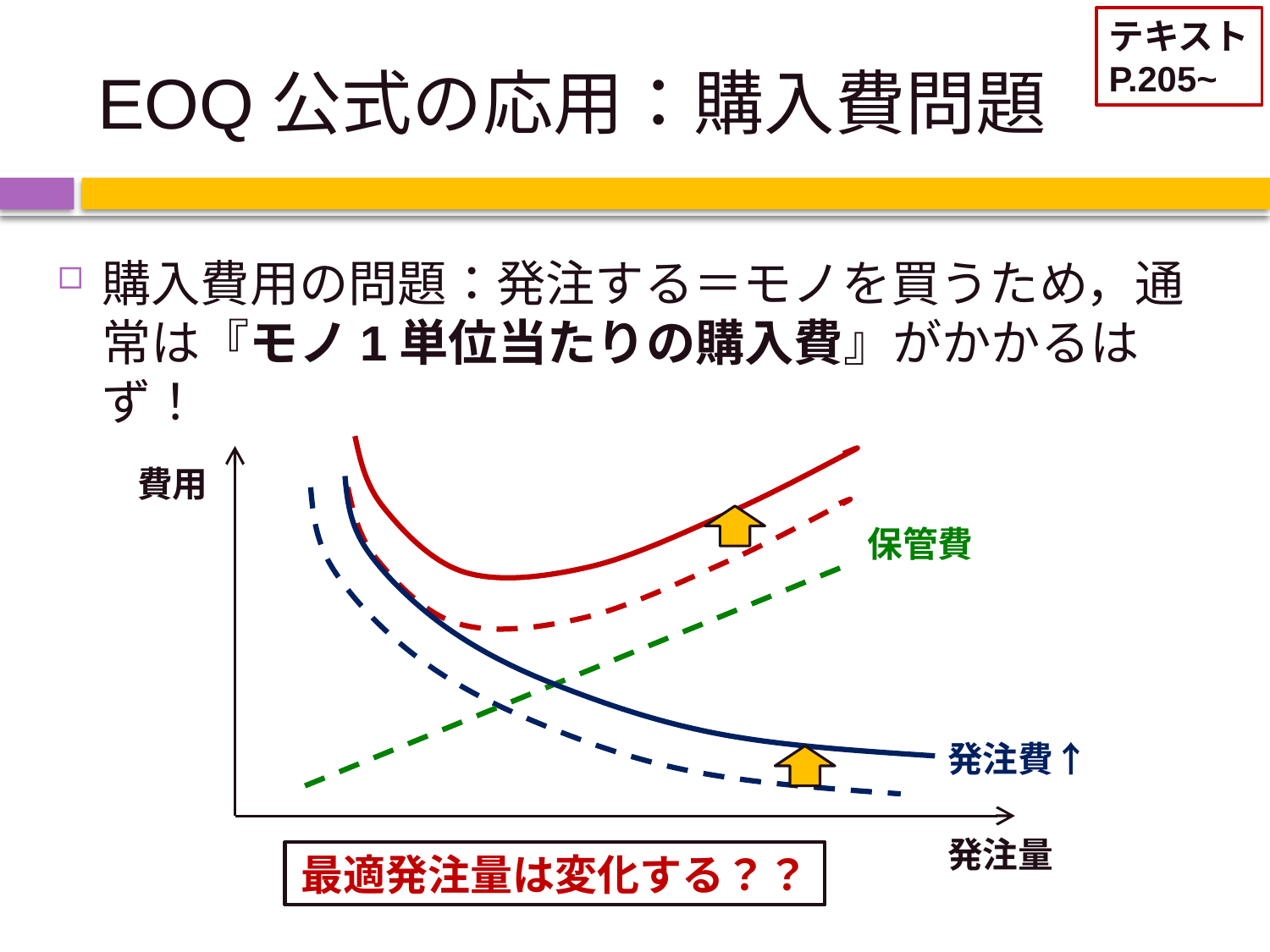

テキスト
P.205~
# EOQ公式の応用：購入費問題
購入費用の問題：発注する＝モノを買うため，通常は『モノ1単位当たりの購入費』がかかるはず！

費用

保管費
発注費↑

発注量
最適発注量は変化する？？